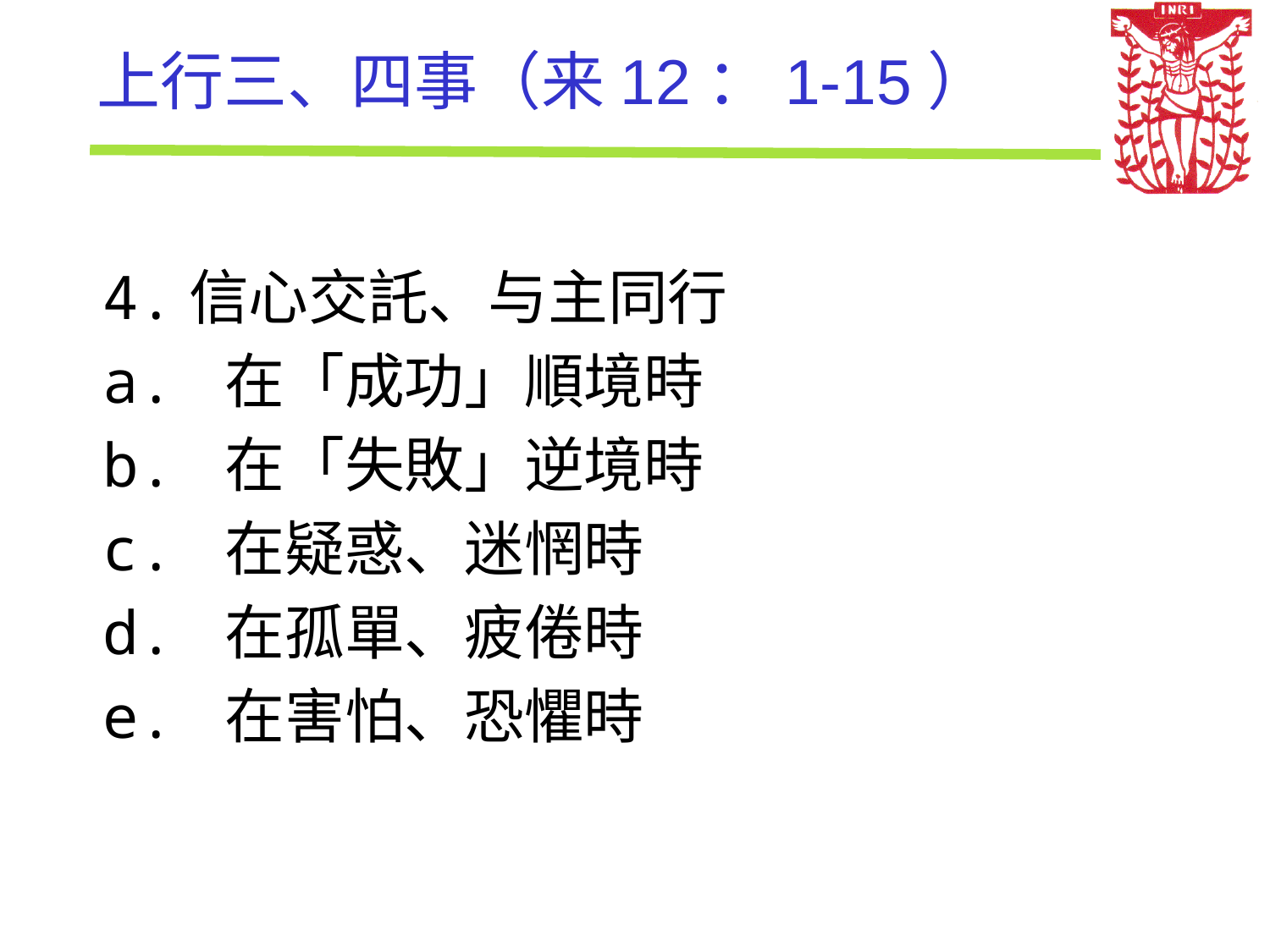

# 上行三、四事（来12：1-15）

4.信心交託、与主同行
a. 在「成功」順境時
b. 在「失敗」逆境時
c. 在疑惑、迷惘時
d. 在孤單、疲倦時
e. 在害怕、恐懼時